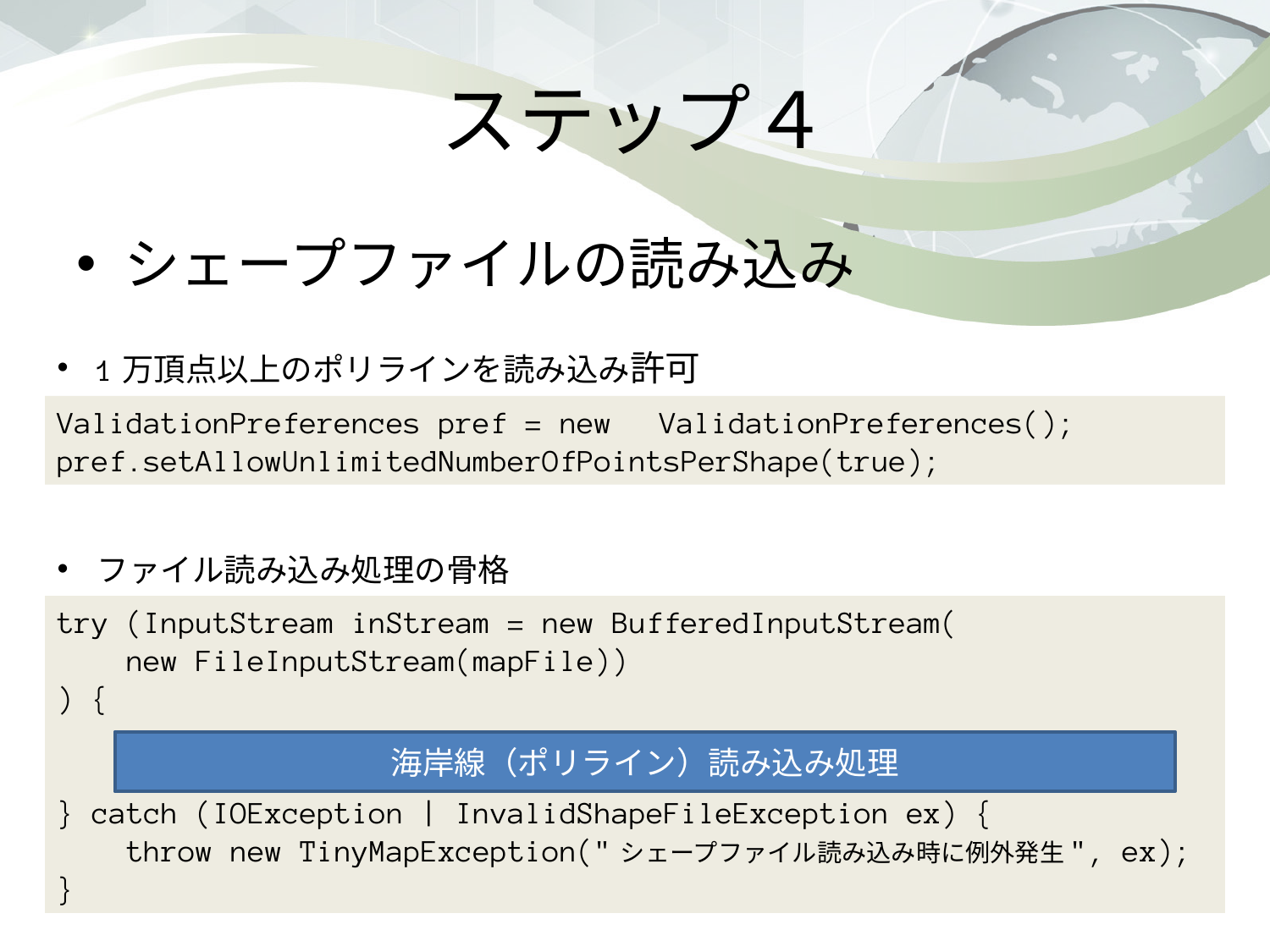

# ステップ４
シェープファイルの読み込み
1万頂点以上のポリラインを読み込み許可
ValidationPreferences pref = new　ValidationPreferences();
pref.setAllowUnlimitedNumberOfPointsPerShape(true);
ファイル読み込み処理の骨格
try (InputStream inStream = new BufferedInputStream(
    new FileInputStream(mapFile))
) {

} catch (IOException | InvalidShapeFileException ex) {
    throw new TinyMapException("シェープファイル読み込み時に例外発生", ex);
}
海岸線（ポリライン）読み込み処理